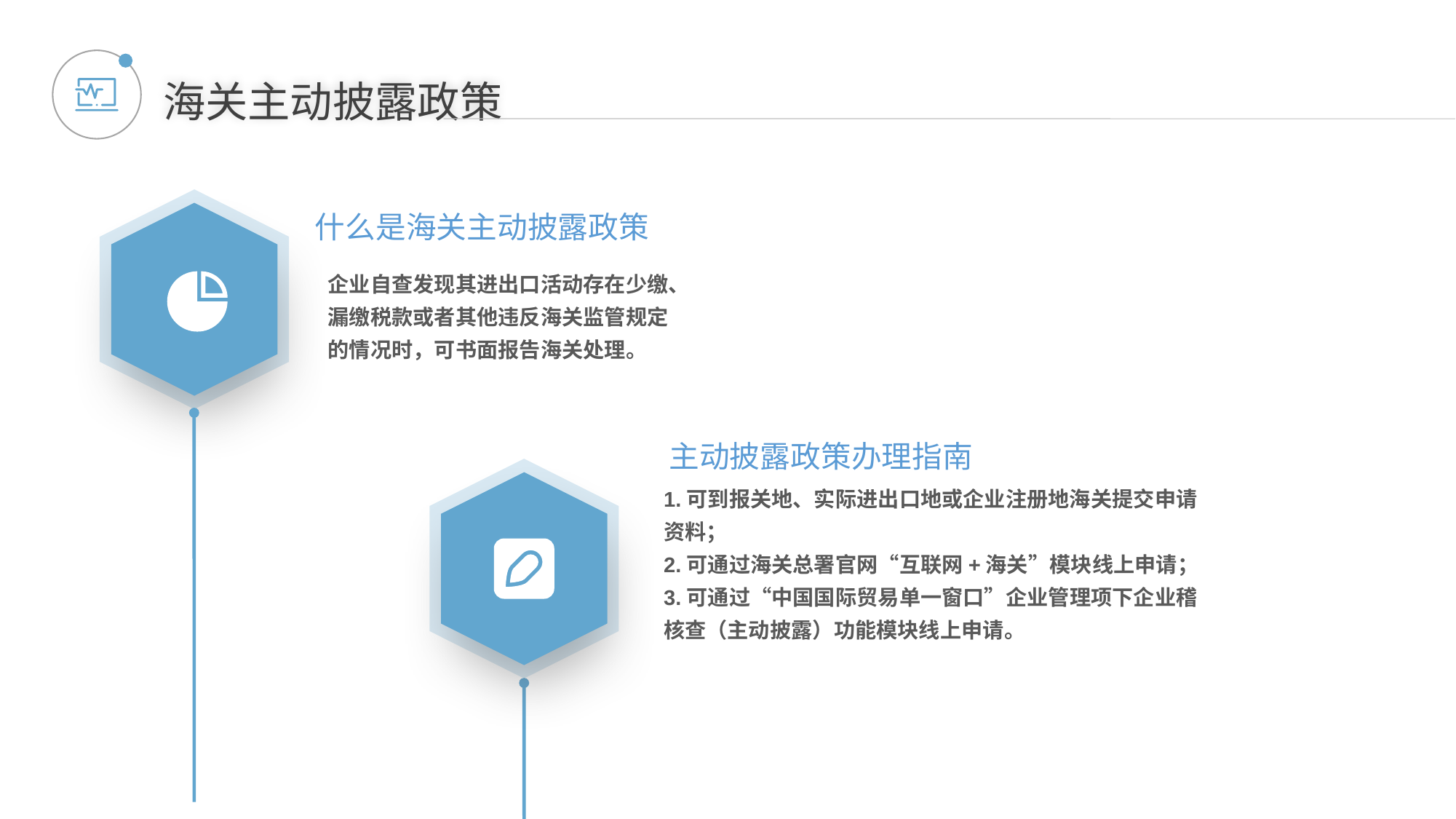

海关主动披露政策

什么是海关主动披露政策

企业自查发现其进出口活动存在少缴、漏缴税款或者其他违反海关监管规定的情况时，可书面报告海关处理。

主动披露政策办理指南
1.可到报关地、实际进出口地或企业注册地海关提交申请资料；
2.可通过海关总署官网“互联网+海关”模块线上申请；
3.可通过“中国国际贸易单一窗口”企业管理项下企业稽核查（主动披露）功能模块线上申请。